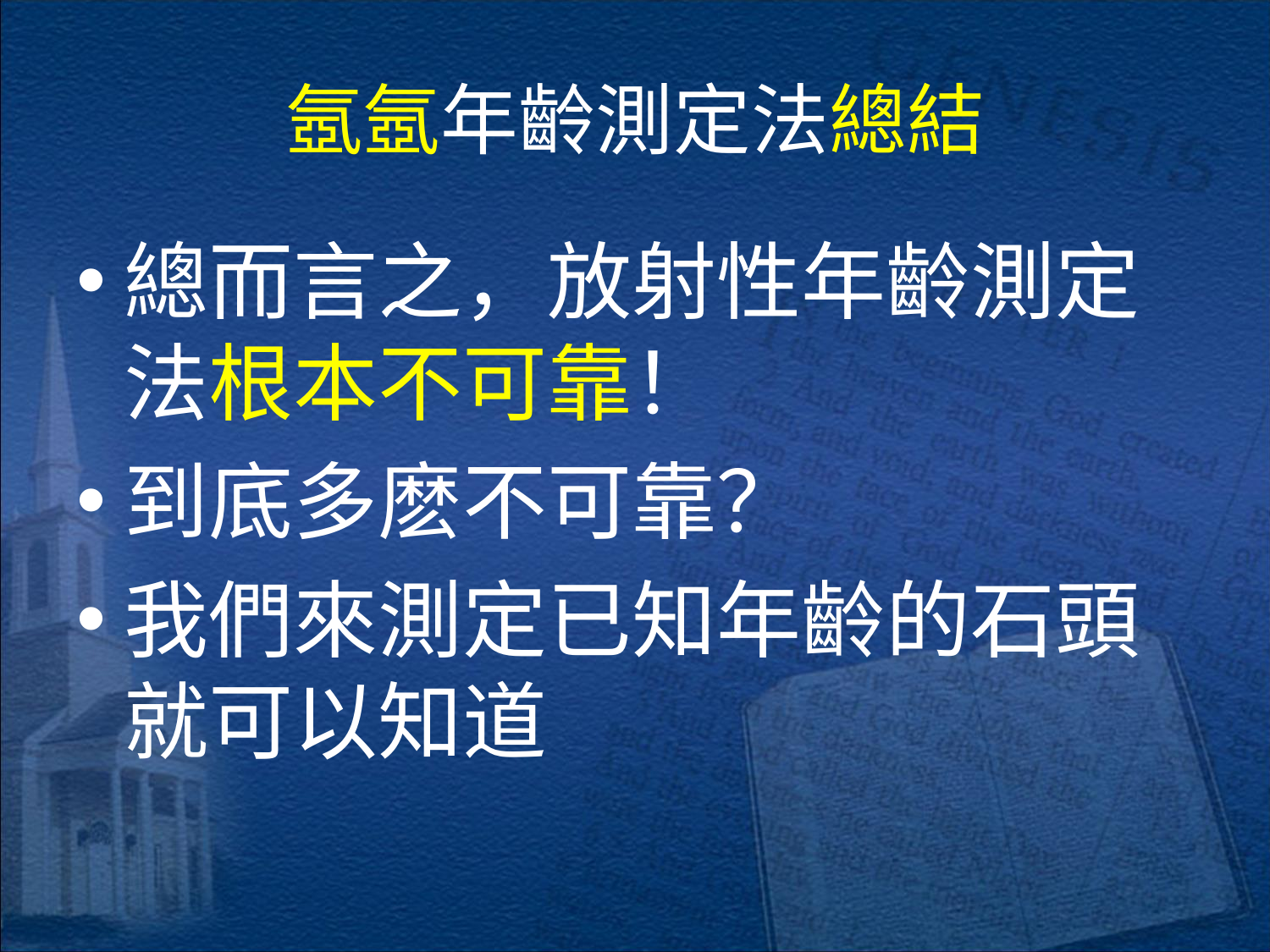

# 氬氬年齡測定法總結
總而言之，放射性年齡測定法根本不可靠！
到底多麽不可靠？
我們來測定已知年齡的石頭就可以知道